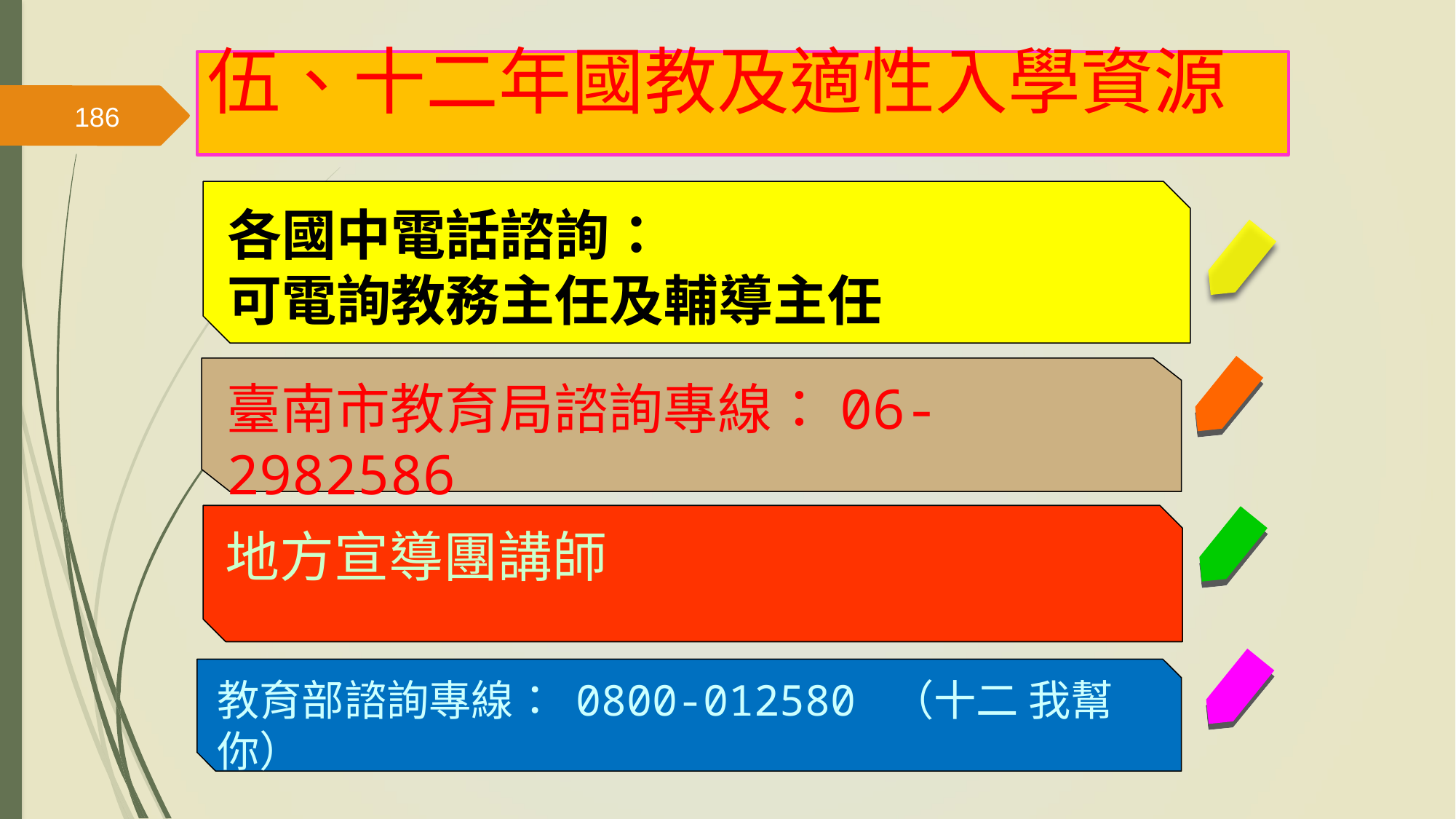

伍、十二年國教及適性入學資源
186
各國中電話諮詢：
可電詢教務主任及輔導主任

臺南市教育局諮詢專線：06-2982586

地方宣導團講師

教育部諮詢專線： 0800-012580 （十二 我幫你）